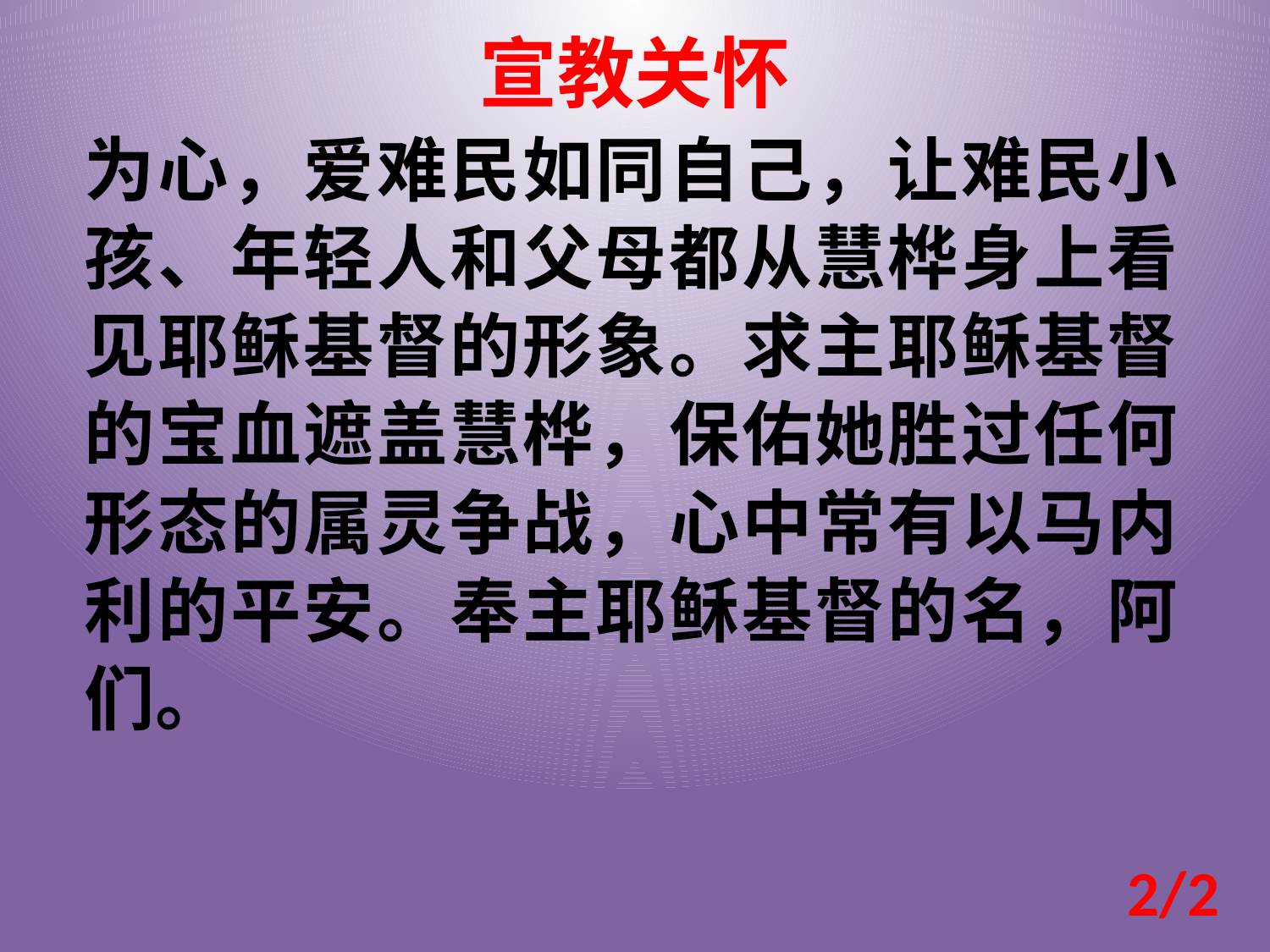

宣教关怀
为心，爱难民如同自己，让难民小孩、年轻人和父母都从慧桦身上看见耶稣基督的形象。求主耶稣基督的宝血遮盖慧桦，保佑她胜过任何形态的属灵争战，心中常有以马内利的平安。奉主耶稣基督的名，阿们。
2/2